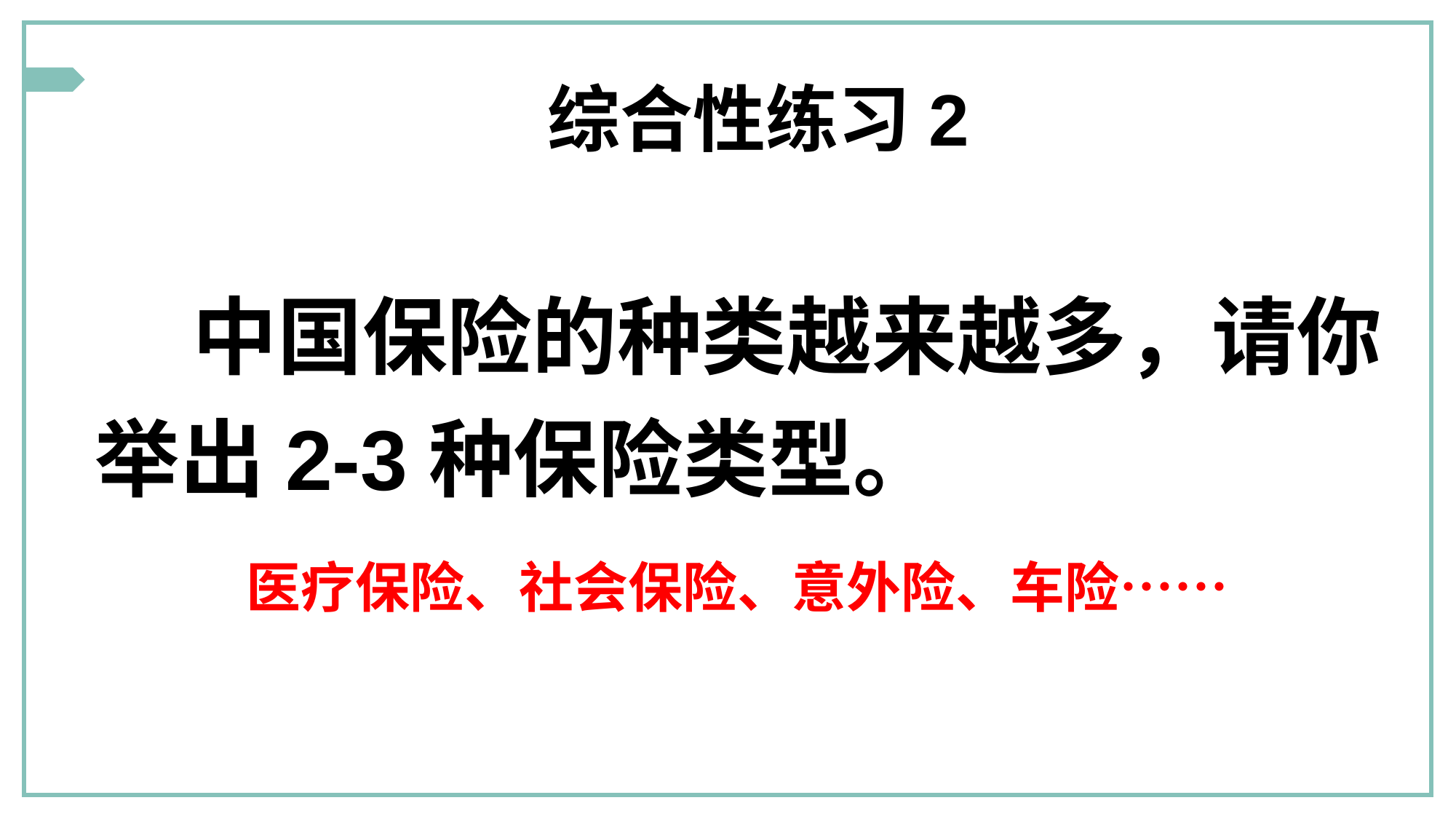

综合性练习2
    中国保险的种类越来越多，请你举出2-3种保险类型。

医疗保险、社会保险、意外险、车险……